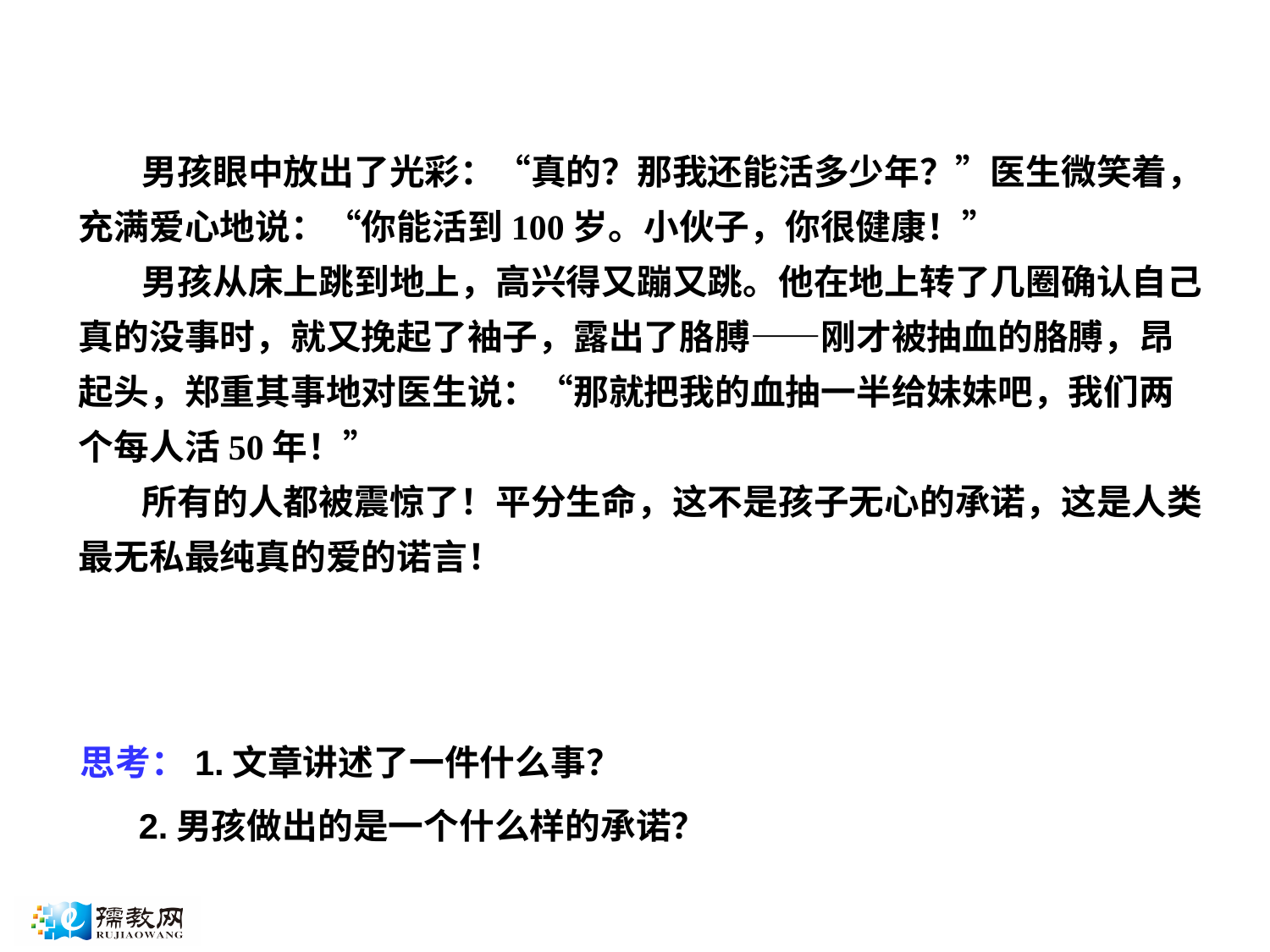

男孩眼中放出了光彩：“真的？那我还能活多少年？”医生微笑着，充满爱心地说：“你能活到100岁。小伙子，你很健康！”
男孩从床上跳到地上，高兴得又蹦又跳。他在地上转了几圈确认自己真的没事时，就又挽起了袖子，露出了胳膊——刚才被抽血的胳膊，昂起头，郑重其事地对医生说：“那就把我的血抽一半给妹妹吧，我们两个每人活50年！”
所有的人都被震惊了！平分生命，这不是孩子无心的承诺，这是人类最无私最纯真的爱的诺言！
思考：1.文章讲述了一件什么事？
      2.男孩做出的是一个什么样的承诺？